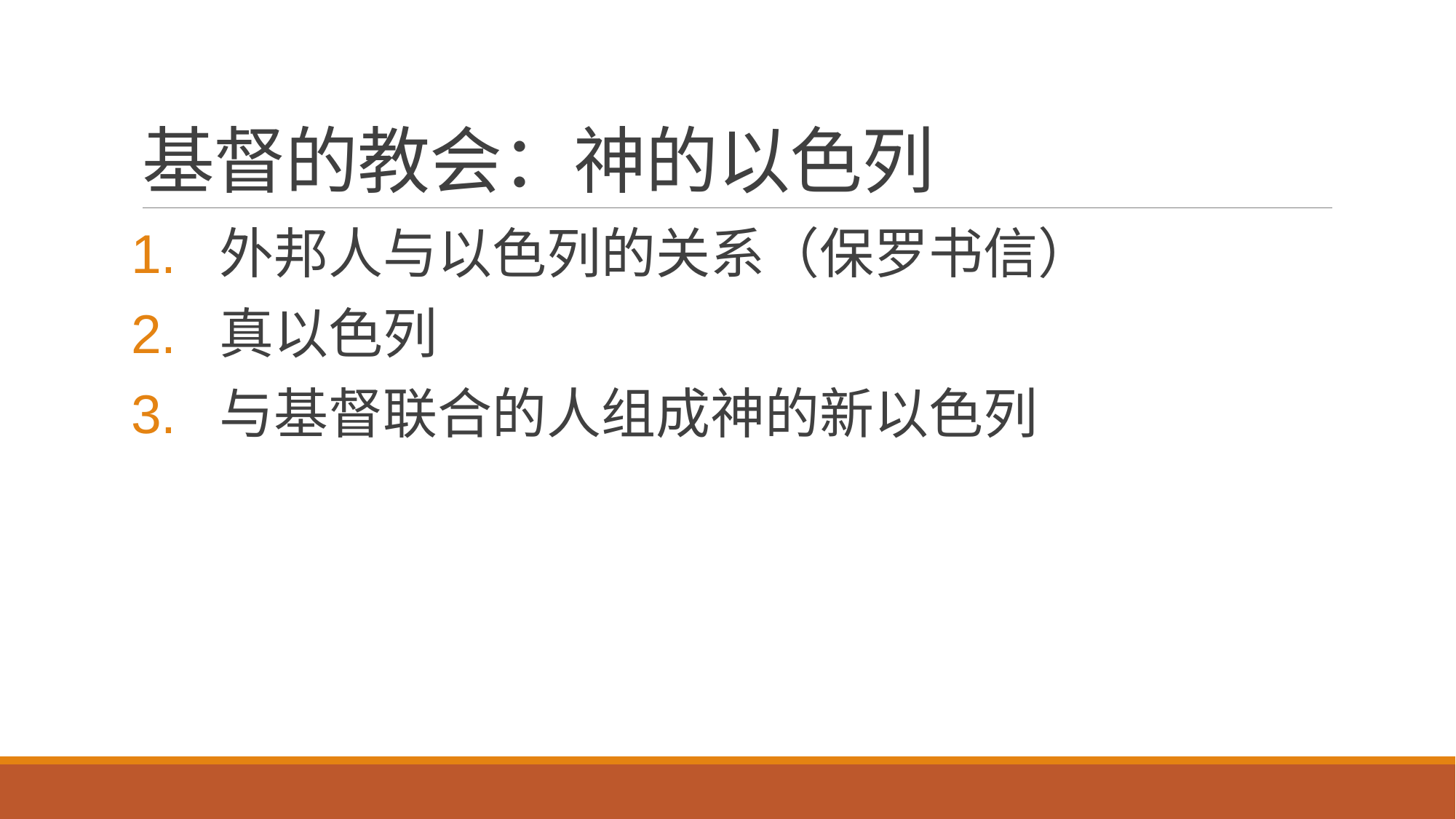

# 基督的教会：神的以色列
外邦人与以色列的关系（保罗书信）
真以色列
与基督联合的人组成神的新以色列